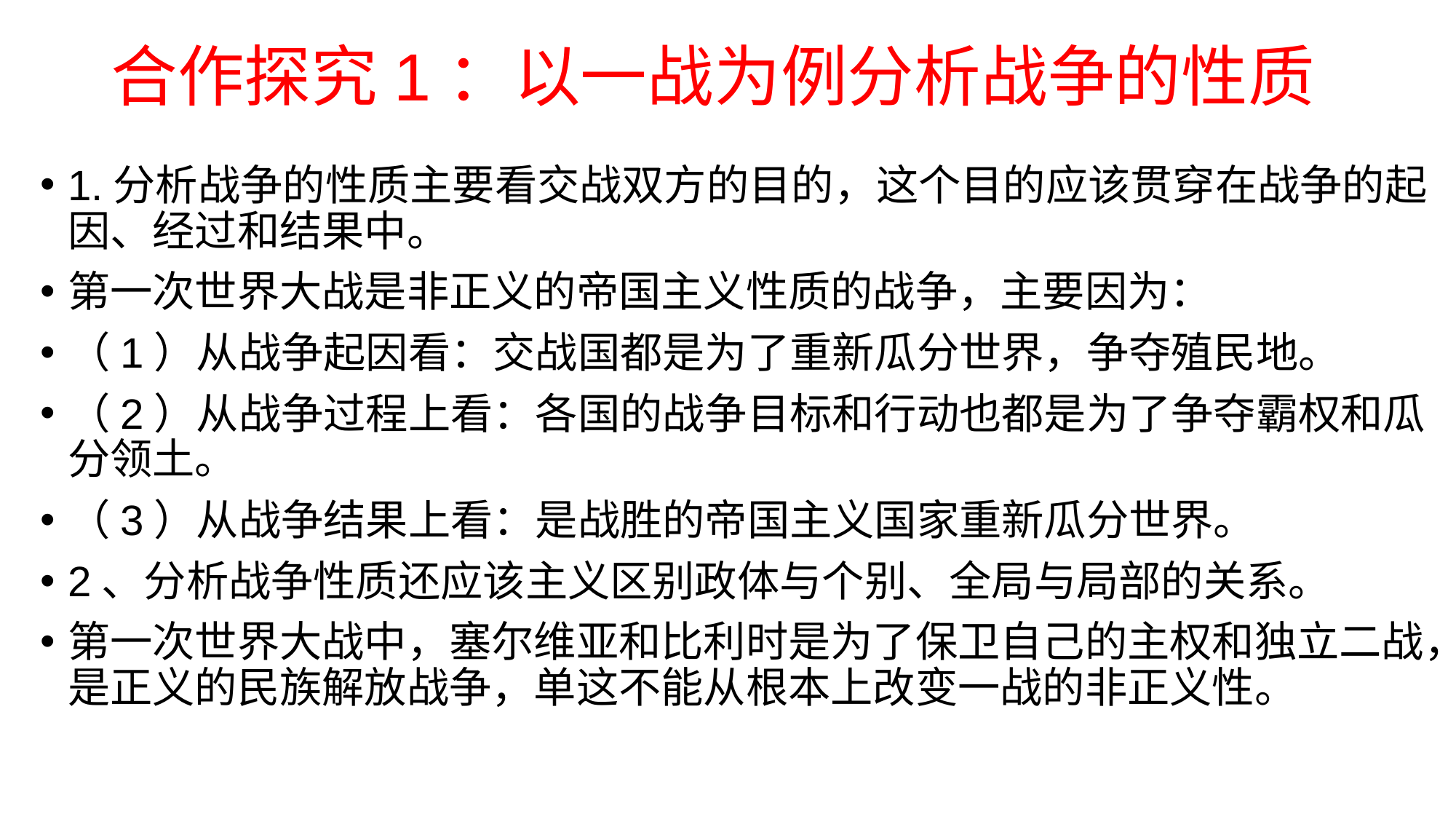

# 合作探究1：以一战为例分析战争的性质
1.分析战争的性质主要看交战双方的目的，这个目的应该贯穿在战争的起因、经过和结果中。
第一次世界大战是非正义的帝国主义性质的战争，主要因为：
（1）从战争起因看：交战国都是为了重新瓜分世界，争夺殖民地。
（2）从战争过程上看：各国的战争目标和行动也都是为了争夺霸权和瓜分领土。
（3）从战争结果上看：是战胜的帝国主义国家重新瓜分世界。
2、分析战争性质还应该主义区别政体与个别、全局与局部的关系。
第一次世界大战中，塞尔维亚和比利时是为了保卫自己的主权和独立二战，是正义的民族解放战争，单这不能从根本上改变一战的非正义性。